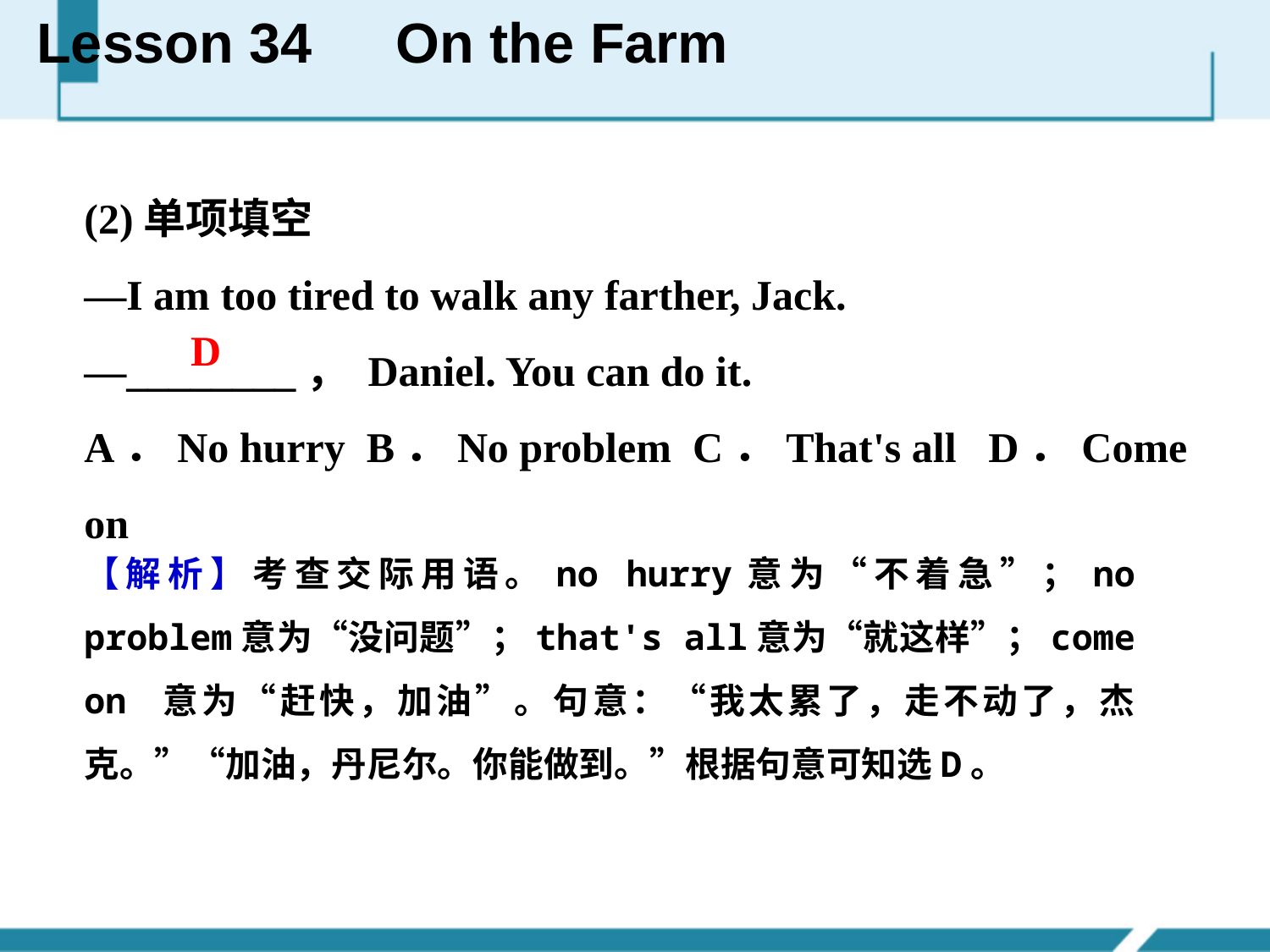

Lesson 34　On the Farm
(2)单项填空
—I am too tired to walk any farther, Jack.
—________， Daniel. You can do it.
A．No hurry  B．No problem  C．That's all   D．Come on
D
【解析】考查交际用语。no hurry意为“不着急”；no problem意为“没问题”；that's all意为“就这样”；come on 意为“赶快，加油”。句意：“我太累了，走不动了，杰克。”“加油，丹尼尔。你能做到。”根据句意可知选D。